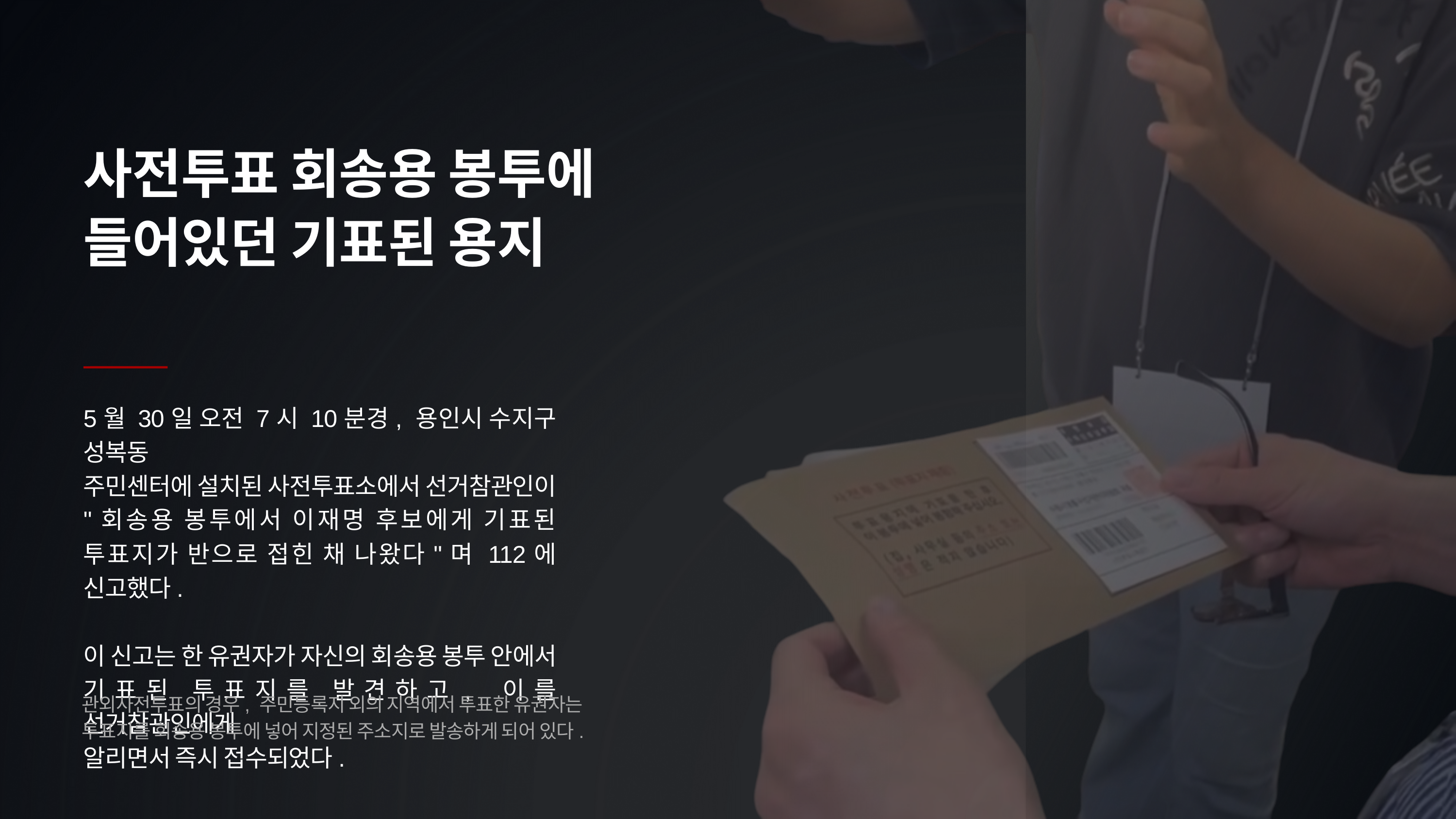

사전투표 회송용 봉투에
들어있던 기표된 용지

5월 30일 오전 7시 10분경, 용인시 수지구 성복동
주민센터에 설치된 사전투표소에서 선거참관인이
"회송용 봉투에서 이재명 후보에게 기표된 투표지가 반으로 접힌 채 나왔다"며 112에 신고했다.

이 신고는 한 유권자가 자신의 회송용 봉투 안에서
기표된 투표지를 발견하고, 이를 선거참관인에게
알리면서 즉시 접수되었다.

관외사전투표의 경우, 주민등록지 외의 지역에서 투표한 유권자는
투표지를 회송용 봉투에 넣어 지정된 주소지로 발송하게 되어 있다.